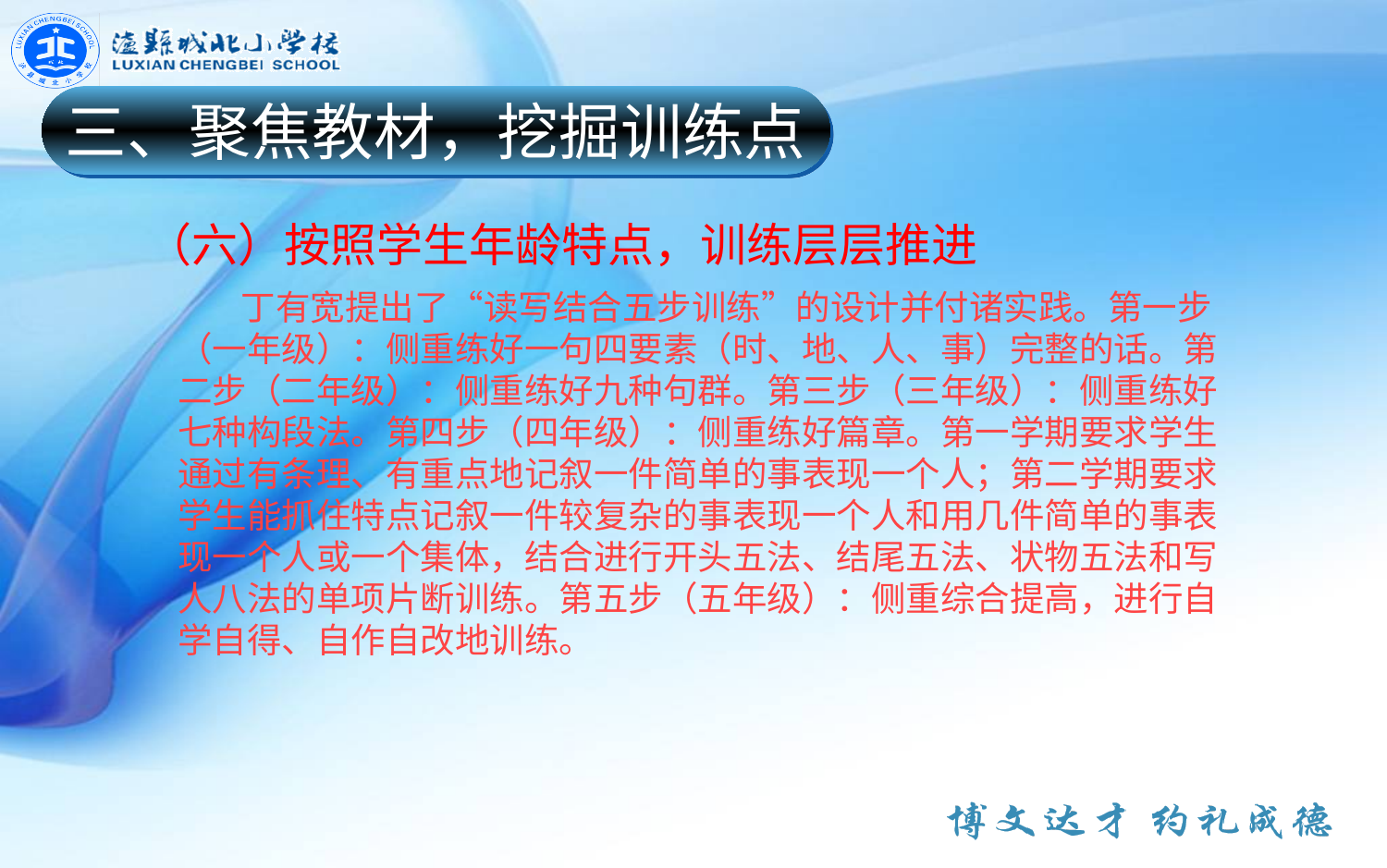

三、聚焦教材，挖掘训练点
     （六）按照学生年龄特点，训练层层推进

       丁有宽提出了“读写结合五步训练”的设计并付诸实践。第一步（一年级）：侧重练好一句四要素（时、地、人、事）完整的话。第二步（二年级）：侧重练好九种句群。第三步（三年级）：侧重练好七种构段法。第四步（四年级）：侧重练好篇章。第一学期要求学生通过有条理、有重点地记叙一件简单的事表现一个人；第二学期要求学生能抓住特点记叙一件较复杂的事表现一个人和用几件简单的事表现一个人或一个集体，结合进行开头五法、结尾五法、状物五法和写人八法的单项片断训练。第五步（五年级）：侧重综合提高，进行自学自得、自作自改地训练。